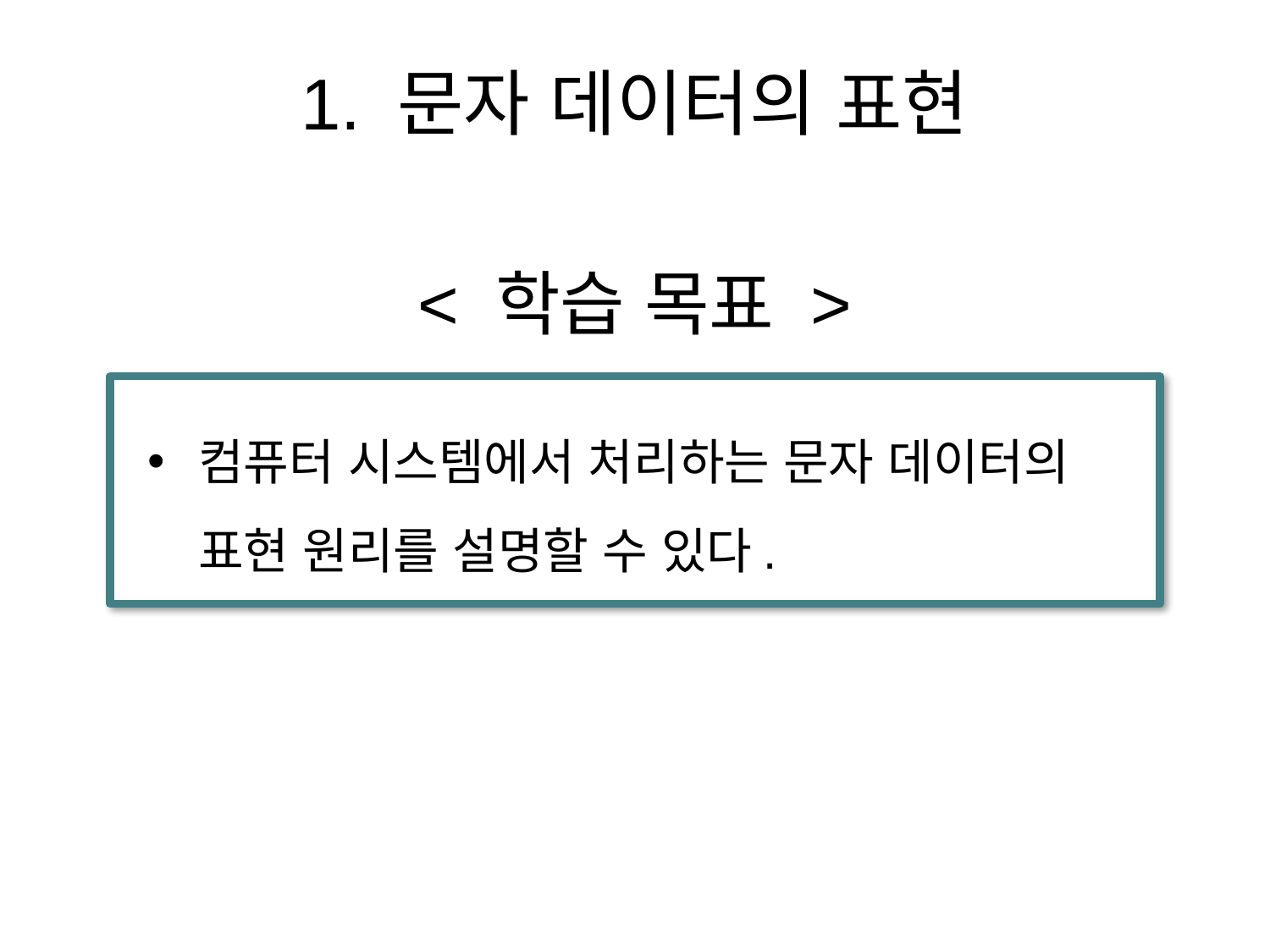

4
1. 문자 데이터의 표현
< 학습 목표 >
컴퓨터 시스템에서 처리하는 문자 데이터의 표현 원리를 설명할 수 있다.